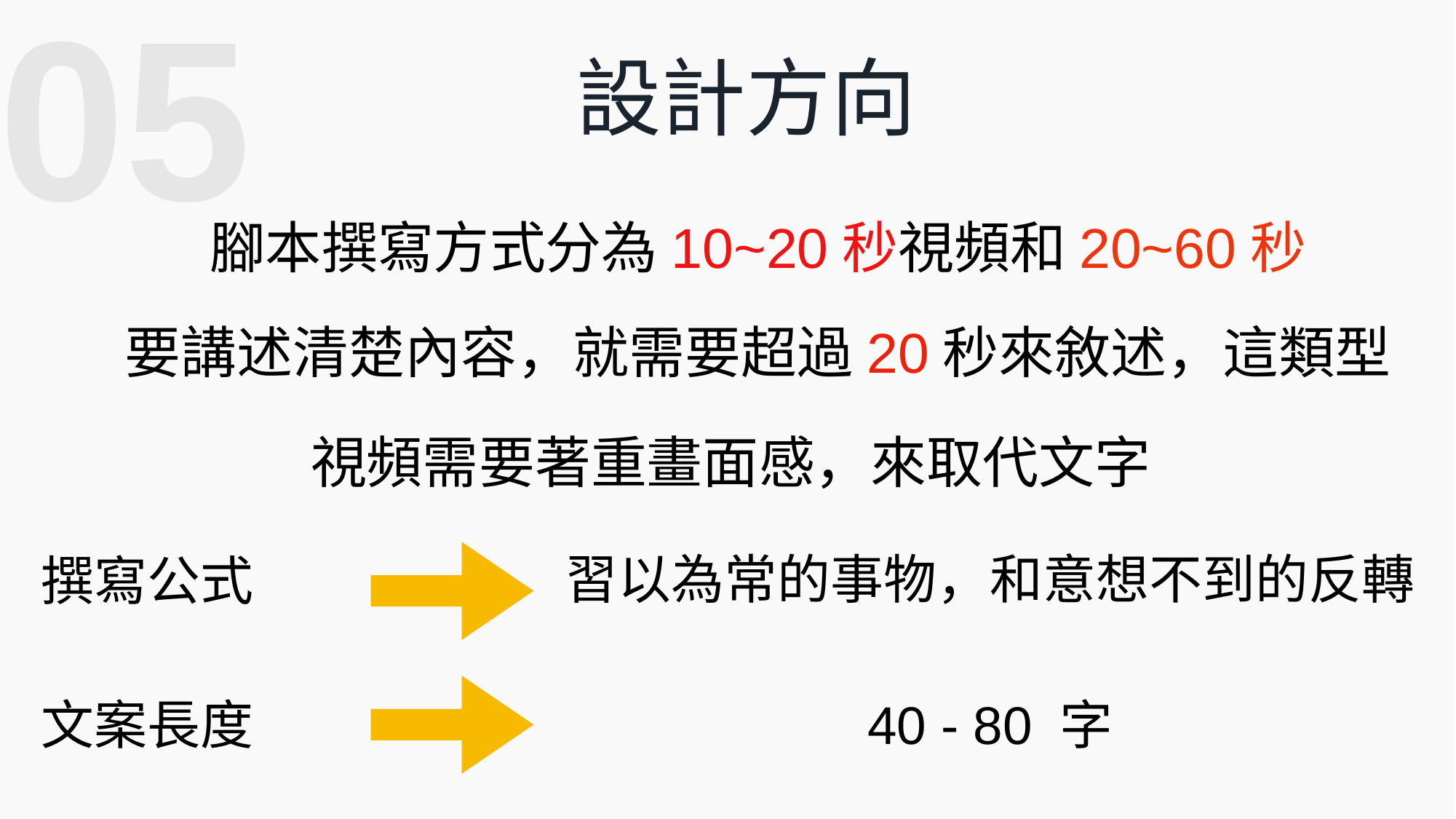

05
48
設計方向
腳本撰寫方式分為10~20秒視頻和20~60秒
要講述清楚內容，就需要超過20秒來敘述，這類型
視頻需要著重畫面感，來取代文字
習以為常的事物，和意想不到的反轉
撰寫公式

文案長度
40 - 80 字
、